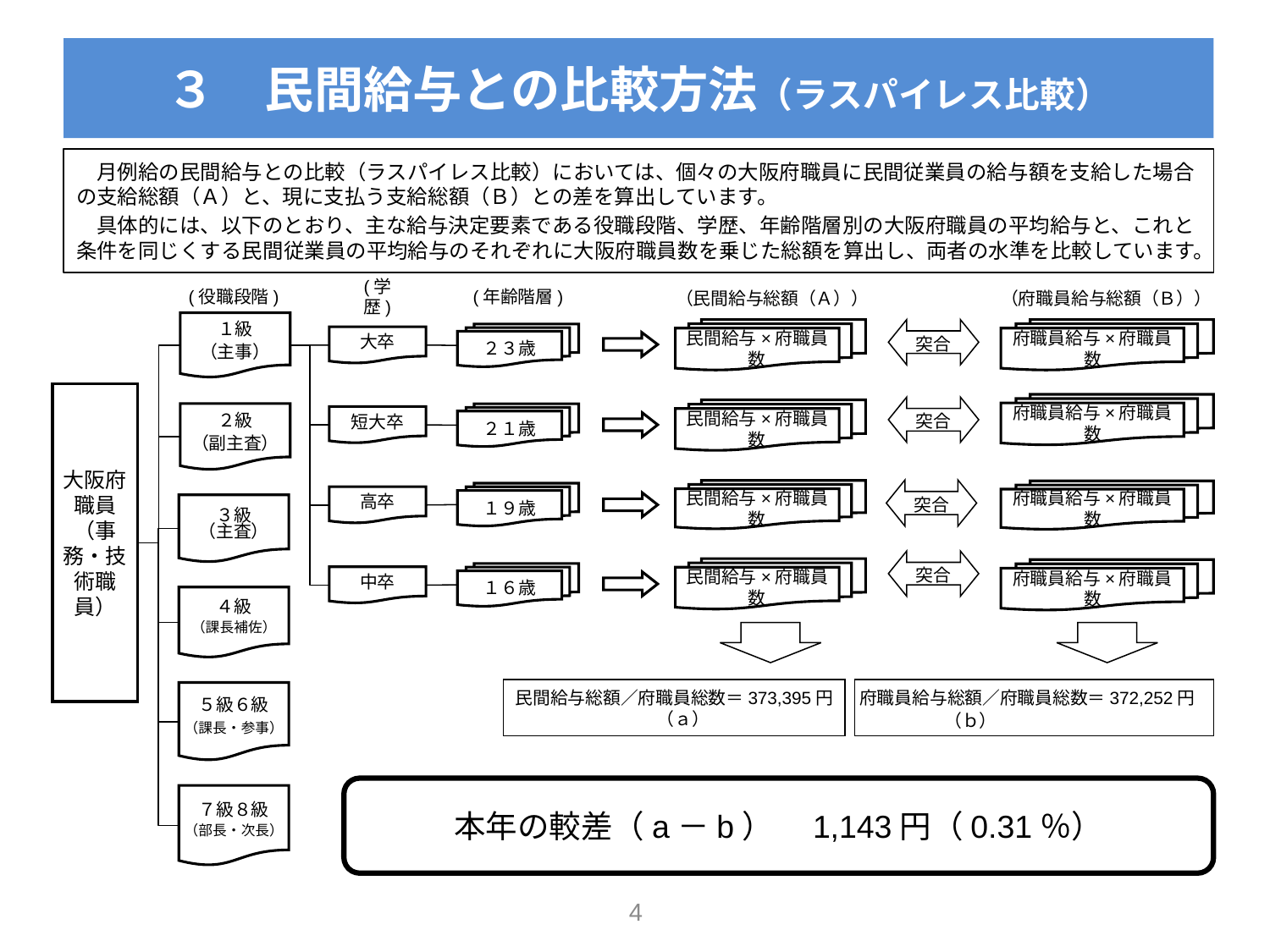

# ３　民間給与との比較方法（ラスパイレス比較）
　月例給の民間給与との比較（ラスパイレス比較）においては、個々の大阪府職員に民間従業員の給与額を支給した場合の支給総額（Ａ）と、現に支払う支給総額（Ｂ）との差を算出しています。
　具体的には、以下のとおり、主な給与決定要素である役職段階、学歴、年齢階層別の大阪府職員の平均給与と、これと条件を同じくする民間従業員の平均給与のそれぞれに大阪府職員数を乗じた総額を算出し、両者の水準を比較しています。
(役職段階)
(学歴)
(年齢階層)
（民間給与総額（Ａ））
（府職員給与総額（Ｂ））
１級
（主事）
府職員給与×府職員数
民間給与×府職員数
突合
突合
突合
突合
２３歳
大卒

大阪府職員
（事務・技術職員）
府職員給与×府職員数
民間給与×府職員数
２級
（副主査）
２１歳
短大卒

民間給与×府職員数
府職員給与×府職員数
１９歳
高卒

３級
（主査）
民間給与×府職員数
府職員給与×府職員数
１６歳
中卒

４級
（課長補佐）

民間給与総額／府職員総数＝373,395円　（ａ）
府職員給与総額／府職員総数＝372,252円　（ｂ）
５級６級
（課長・参事）
本年の較差（a－b）　1,143円（0.31％）
７級８級
（部長・次長）
4